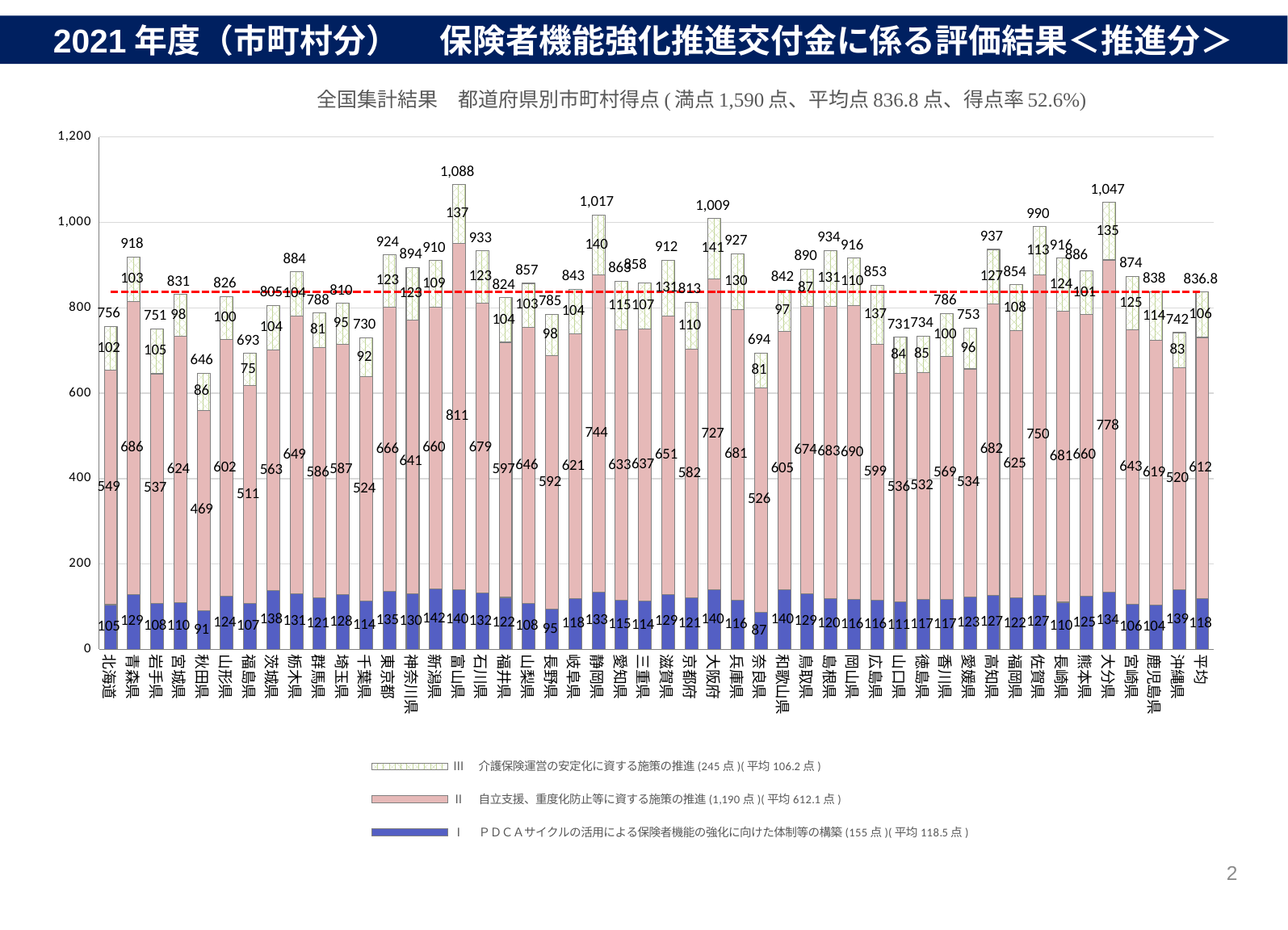

2021年度（市町村分） 　保険者機能強化推進交付金に係る評価結果＜推進分＞

### Chart

| Category | Ⅰ　ＰＤＣＡサイクルの活用による保険者機能の強化に向けた体制等の構築(155点)(平均118.5点) | Ⅱ　自立支援、重度化防止等に資する施策の推進(1,190点)(平均612.1点) | Ⅲ　介護保険運営の安定化に資する施策の推進(245点)(平均106.2点) | 合計 | 平均 |
|---|---|---|---|---|---|
| 北海道 | 104.74860335195531 | 549.3854748603352 | 102.02234636871508 | 756.1564245810056 | 836.8041355542791 |
| 青森県 | 129.25 | 685.975 | 103.225 | 918.45 | 836.8041355542791 |
| 岩手県 | 108.33333333333333 | 537.2424242424242 | 105.12121212121212 | 750.6969696969697 | 836.8041355542791 |
| 宮城県 | 109.57142857142857 | 623.7428571428571 | 97.74285714285715 | 831.0571428571428 | 836.8041355542791 |
| 秋田県 | 91.2 | 469.04 | 86.2 | 646.44 | 836.8041355542791 |
| 山形県 | 124.14285714285714 | 601.9142857142857 | 100.34285714285714 | 826.4 | 836.8041355542791 |
| 福島県 | 107.20338983050847 | 511.03389830508473 | 75.01694915254237 | 693.2542372881356 | 836.8041355542791 |
| 茨城県 | 137.95454545454547 | 562.9772727272727 | 104.1590909090909 | 805.0909090909091 | 836.8041355542791 |
| 栃木県 | 131.0 | 649.4 | 103.8 | 884.2 | 836.8041355542791 |
| 群馬県 | 120.71428571428571 | 586.0285714285715 | 81.25714285714285 | 788.0 | 836.8041355542791 |
| 埼玉県 | 127.85714285714286 | 587.3492063492064 | 95.22222222222223 | 810.4285714285714 | 836.8041355542791 |
| 千葉県 | 113.61111111111111 | 524.425925925926 | 92.22222222222223 | 730.2592592592592 | 836.8041355542791 |
| 東京都 | 135.48387096774192 | 666.258064516129 | 122.59677419354838 | 924.3387096774194 | 836.8041355542791 |
| 神奈川県 | 129.84848484848484 | 641.3333333333334 | 123.3030303030303 | 894.4848484848485 | 836.8041355542791 |
| 新潟県 | 141.83333333333334 | 659.5666666666667 | 109.06666666666666 | 910.4666666666667 | 836.8041355542791 |
| 富山県 | 140.33333333333334 | 810.5333333333333 | 137.46666666666667 | 1088.3333333333333 | 836.8041355542791 |
| 石川県 | 132.10526315789474 | 678.6315789473684 | 122.57894736842105 | 933.3157894736842 | 836.8041355542791 |
| 福井県 | 121.76470588235294 | 597.4117647058823 | 104.47058823529412 | 823.6470588235294 | 836.8041355542791 |
| 山梨県 | 107.5925925925926 | 646.4444444444445 | 103.18518518518519 | 857.2222222222222 | 836.8041355542791 |
| 長野県 | 94.87012987012987 | 592.2857142857143 | 97.58441558441558 | 784.7402597402597 | 836.8041355542791 |
| 岐阜県 | 118.21428571428571 | 621.1428571428571 | 103.9047619047619 | 843.2619047619048 | 836.8041355542791 |
| 静岡県 | 133.42857142857142 | 743.8571428571429 | 139.9142857142857 | 1017.2 | 836.8041355542791 |
| 愛知県 | 114.62962962962963 | 633.1666666666666 | 114.85185185185185 | 862.6481481481482 | 836.8041355542791 |
| 三重県 | 113.62068965517241 | 637.2068965517242 | 107.48275862068965 | 858.3103448275862 | 836.8041355542791 |
| 滋賀県 | 129.21052631578948 | 651.2631578947369 | 131.3684210526316 | 911.8421052631579 | 836.8041355542791 |
| 京都府 | 120.96153846153847 | 582.0384615384615 | 110.07692307692308 | 813.0769230769231 | 836.8041355542791 |
| 大阪府 | 140.2325581395349 | 727.0697674418604 | 141.25581395348837 | 1008.5581395348837 | 836.8041355542791 |
| 兵庫県 | 115.60975609756098 | 680.9024390243902 | 130.34146341463415 | 926.8536585365854 | 836.8041355542791 |
| 奈良県 | 87.17948717948718 | 526.0512820512821 | 80.84615384615384 | 694.0769230769231 | 836.8041355542791 |
| 和歌山県 | 140.0 | 604.5 | 97.03333333333333 | 841.5333333333333 | 836.8041355542791 |
| 鳥取県 | 129.47368421052633 | 673.6315789473684 | 87.21052631578948 | 890.3157894736842 | 836.8041355542791 |
| 島根県 | 119.73684210526316 | 683.4736842105264 | 131.21052631578948 | 934.421052631579 | 836.8041355542791 |
| 岡山県 | 116.29629629629629 | 689.7407407407408 | 110.14814814814815 | 916.1851851851852 | 836.8041355542791 |
| 広島県 | 116.08695652173913 | 599.1304347826087 | 137.30434782608697 | 852.5217391304348 | 836.8041355542791 |
| 山口県 | 110.52631578947368 | 536.2631578947369 | 84.21052631578948 | 731.0 | 836.8041355542791 |
| 徳島県 | 116.66666666666667 | 532.2083333333334 | 85.45833333333333 | 734.3333333333334 | 836.8041355542791 |
| 香川県 | 116.76470588235294 | 568.8823529411765 | 100.47058823529412 | 786.1176470588235 | 836.8041355542791 |
| 愛媛県 | 122.5 | 534.4 | 96.25 | 753.15 | 836.8041355542791 |
| 高知県 | 127.3529411764706 | 682.2941176470588 | 127.0 | 936.6470588235294 | 836.8041355542791 |
| 福岡県 | 121.66666666666667 | 624.5333333333333 | 107.55 | 853.75 | 836.8041355542791 |
| 佐賀県 | 126.75 | 749.85 | 113.15 | 989.75 | 836.8041355542791 |
| 長崎県 | 110.47619047619048 | 681.4761904761905 | 124.42857142857143 | 916.3809523809524 | 836.8041355542791 |
| 熊本県 | 124.77777777777777 | 659.7111111111111 | 101.31111111111112 | 885.8 | 836.8041355542791 |
| 大分県 | 134.16666666666666 | 777.8333333333334 | 134.88888888888889 | 1046.888888888889 | 836.8041355542791 |
| 宮崎県 | 105.76923076923077 | 643.1538461538462 | 124.84615384615384 | 873.7692307692307 | 836.8041355542791 |
| 鹿児島県 | 104.18604651162791 | 619.3488372093024 | 114.02325581395348 | 837.5581395348837 | 836.8041355542791 |
| 沖縄県 | 139.390243902439 | 519.8780487804878 | 82.7560975609756 | 742.0243902439024 | 836.8041355542791 |
| 平均 | 118.4979896611143 | 612.1 | 106.2 | 836.8041355542791 | 836.8041355542791 |
2